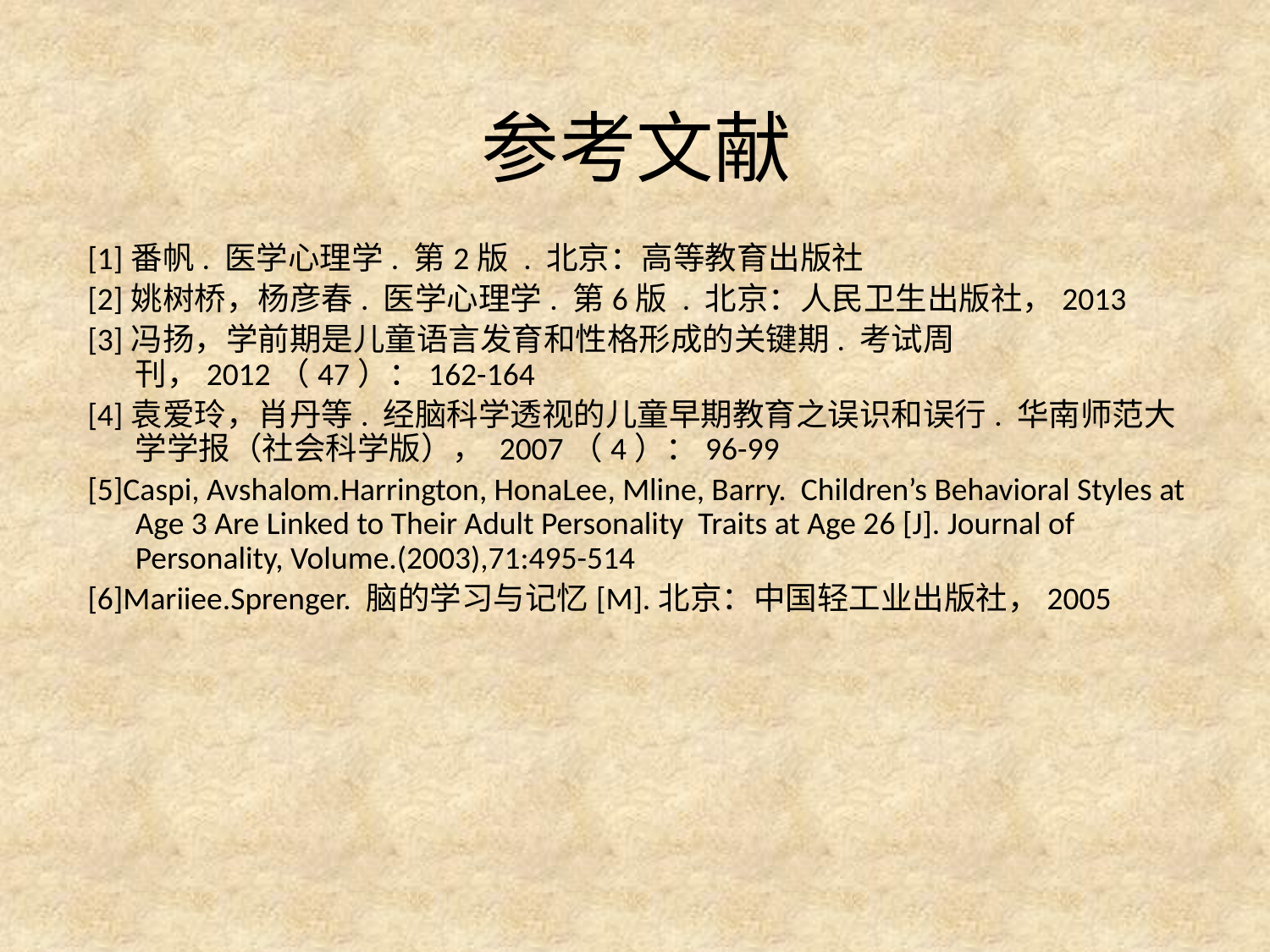

# 参考文献
[1]番帆. 医学心理学. 第2版 . 北京：高等教育出版社
[2]姚树桥，杨彦春. 医学心理学. 第6版 . 北京：人民卫生出版社，2013
[3]冯扬，学前期是儿童语言发育和性格形成的关键期. 考试周刊，2012（47）：162-164
[4]袁爱玲，肖丹等. 经脑科学透视的儿童早期教育之误识和误行. 华南师范大学学报（社会科学版）， 2007（4）：96-99
[5]Caspi, Avshalom.Harrington, HonaLee, Mline, Barry.  Children’s Behavioral Styles at Age 3 Are Linked to Their Adult Personality  Traits at Age 26 [J]. Journal of Personality, Volume.(2003),71:495-514
[6]Mariiee.Sprenger. 脑的学习与记忆[M].北京：中国轻工业出版社，2005